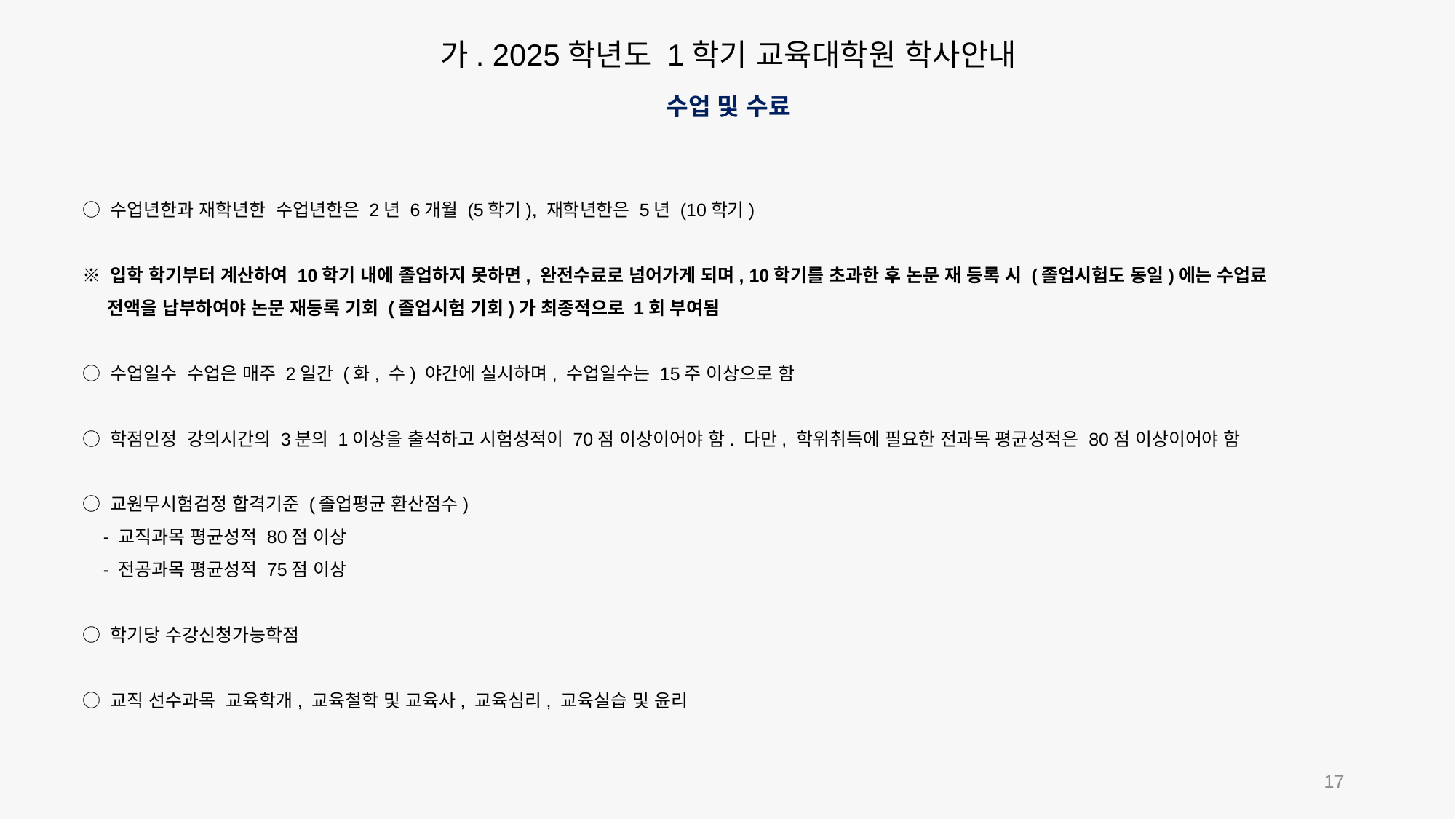

가. 2025학년도 1학기 교육대학원 학사안내
수업 및 수료
○ 수업년한과 재학년한  수업년한은 2년 6개월 (5학기), 재학년한은 5년 (10학기)

※ 입학 학기부터 계산하여 10학기 내에 졸업하지 못하면, 완전수료로 넘어가게 되며, 10학기를 초과한 후 논문 재 등록 시 (졸업시험도 동일)에는 수업료
    전액을 납부하여야 논문 재등록 기회 (졸업시험 기회)가 최종적으로 1회 부여됨

○ 수업일수  수업은 매주 2일간 (화, 수) 야간에 실시하며, 수업일수는 15주 이상으로 함

○ 학점인정  강의시간의 3분의 1이상을 출석하고 시험성적이 70점 이상이어야 함. 다만, 학위취득에 필요한 전과목 평균성적은 80점 이상이어야 함

○ 교원무시험검정 합격기준 (졸업평균 환산점수)
    - 교직과목 평균성적 80점 이상
    - 전공과목 평균성적 75점 이상

○ 학기당 수강신청가능학점

○ 교직 선수과목  교육학개, 교육철학 및 교육사, 교육심리, 교육실습 및 윤리

17